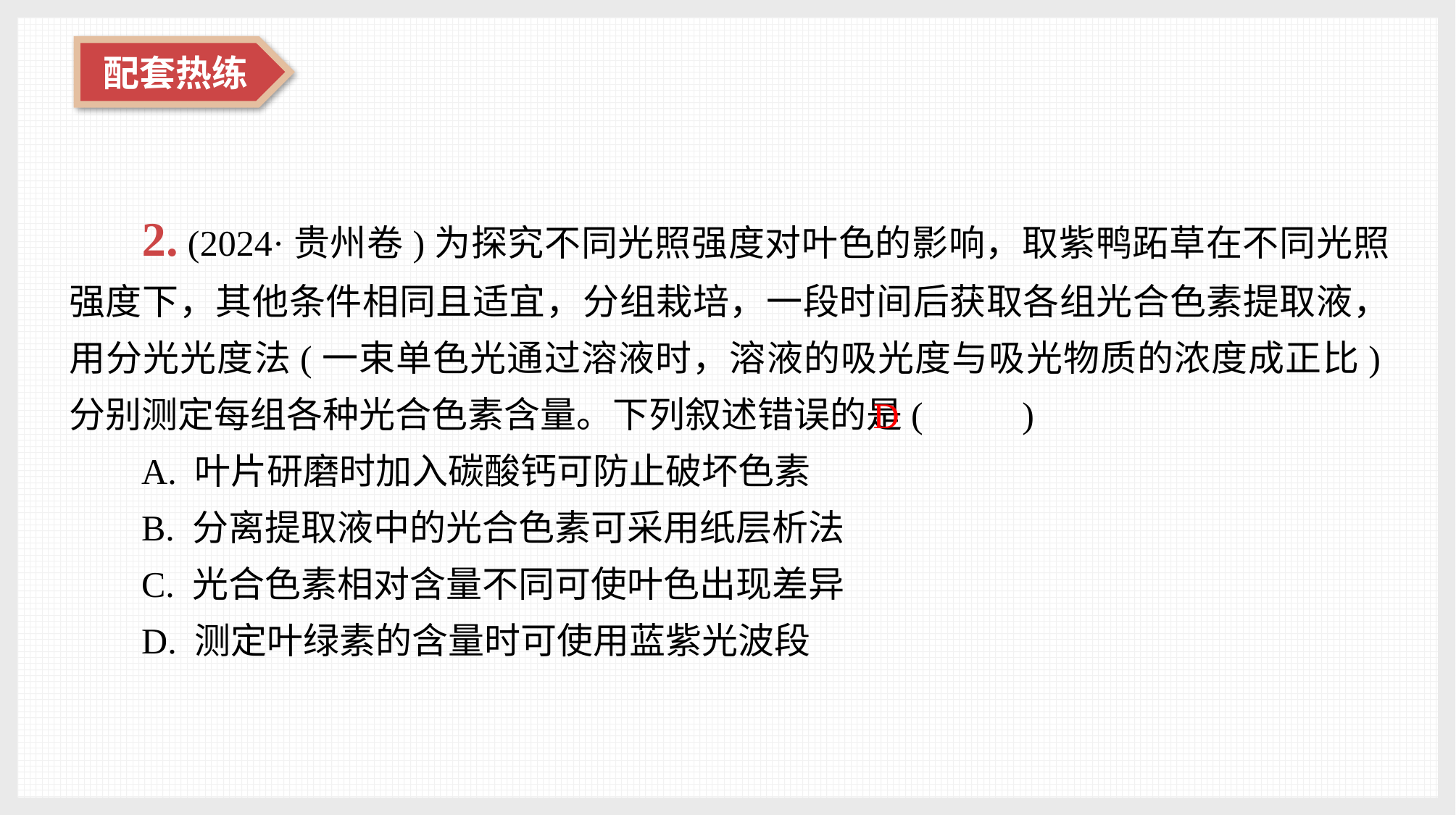

2. (2024·贵州卷)为探究不同光照强度对叶色的影响，取紫鸭跖草在不同光照强度下，其他条件相同且适宜，分组栽培，一段时间后获取各组光合色素提取液，用分光光度法(一束单色光通过溶液时，溶液的吸光度与吸光物质的浓度成正比)分别测定每组各种光合色素含量。下列叙述错误的是(　 　)
A. 叶片研磨时加入碳酸钙可防止破坏色素
B. 分离提取液中的光合色素可采用纸层析法
C. 光合色素相对含量不同可使叶色出现差异
D. 测定叶绿素的含量时可使用蓝紫光波段
D